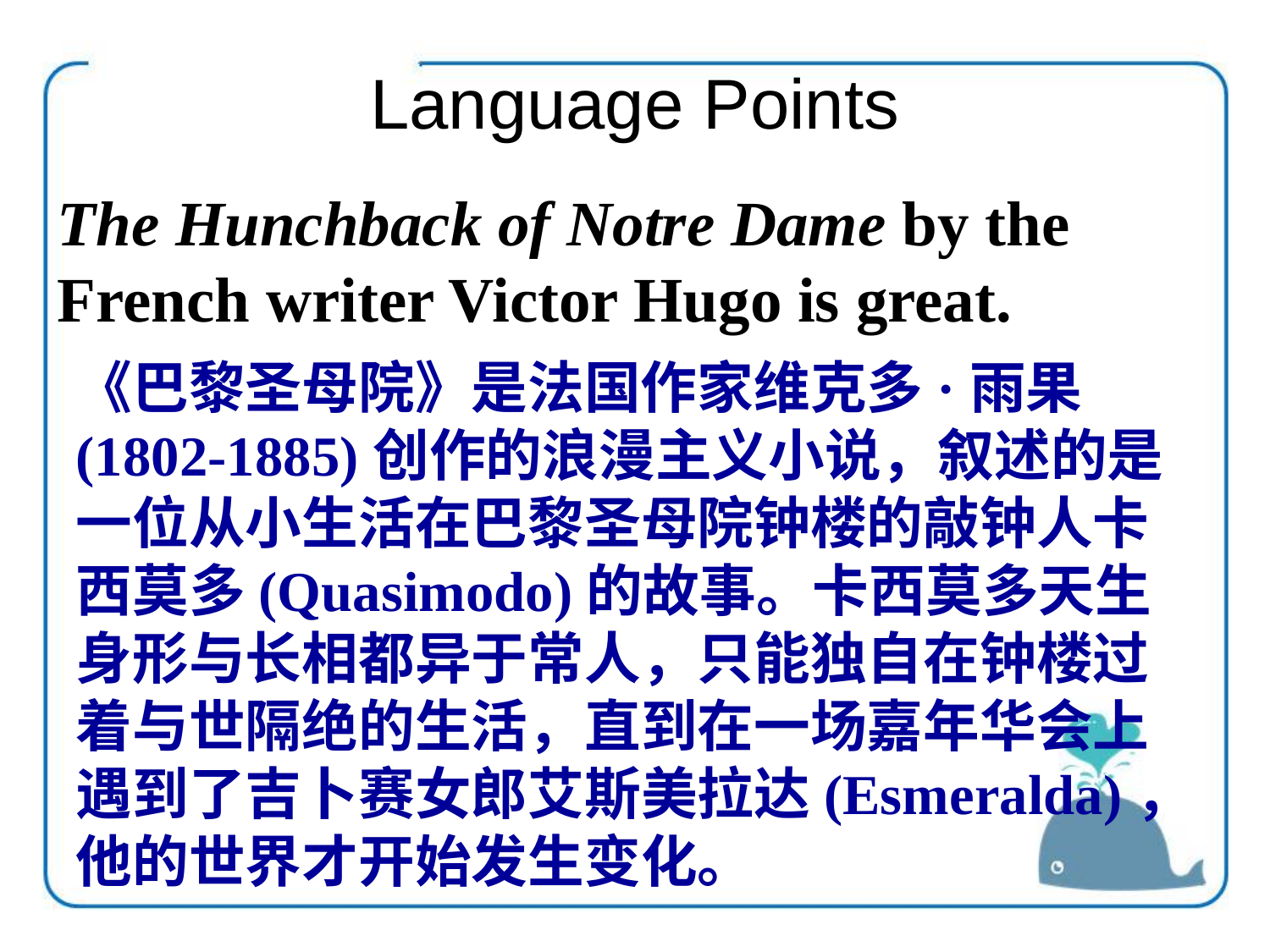

Language Points
The Hunchback of Notre Dame by the French writer Victor Hugo is great.
《巴黎圣母院》是法国作家维克多·雨果(1802-1885)创作的浪漫主义小说，叙述的是一位从小生活在巴黎圣母院钟楼的敲钟人卡西莫多(Quasimodo)的故事。卡西莫多天生身形与长相都异于常人，只能独自在钟楼过着与世隔绝的生活，直到在一场嘉年华会上遇到了吉卜赛女郎艾斯美拉达(Esmeralda)，他的世界才开始发生变化。